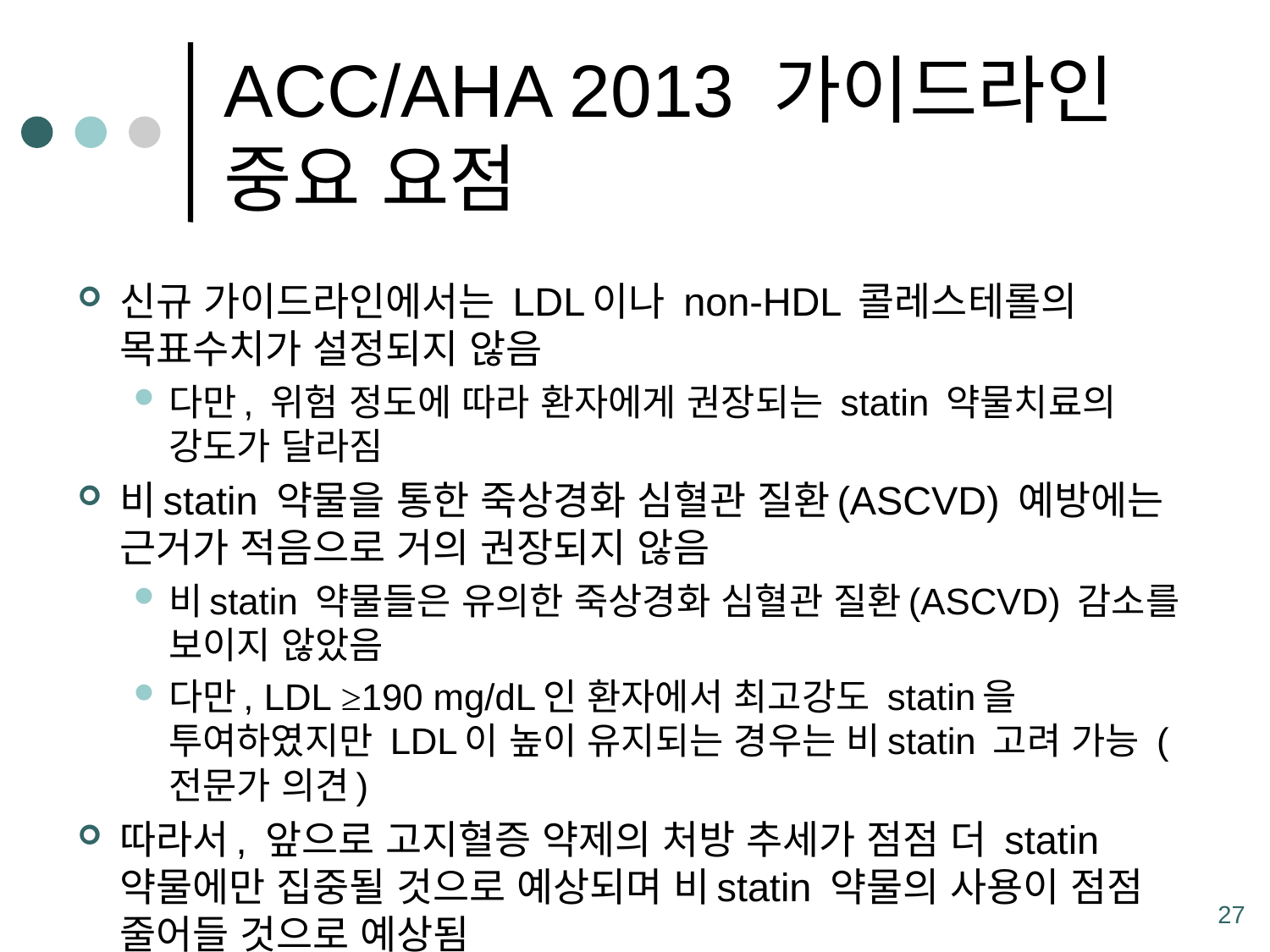

# ACC/AHA 2013 가이드라인 중요 요점
신규 가이드라인에서는 LDL이나 non-HDL 콜레스테롤의 목표수치가 설정되지 않음
다만, 위험 정도에 따라 환자에게 권장되는 statin 약물치료의 강도가 달라짐
비statin 약물을 통한 죽상경화 심혈관 질환(ASCVD) 예방에는 근거가 적음으로 거의 권장되지 않음
비statin 약물들은 유의한 죽상경화 심혈관 질환(ASCVD) 감소를 보이지 않았음
다만, LDL ≥190 mg/dL인 환자에서 최고강도 statin을 투여하였지만 LDL이 높이 유지되는 경우는 비statin 고려 가능 (전문가 의견)
따라서, 앞으로 고지혈증 약제의 처방 추세가 점점 더 statin 약물에만 집중될 것으로 예상되며 비statin 약물의 사용이 점점 줄어들 것으로 예상됨
27